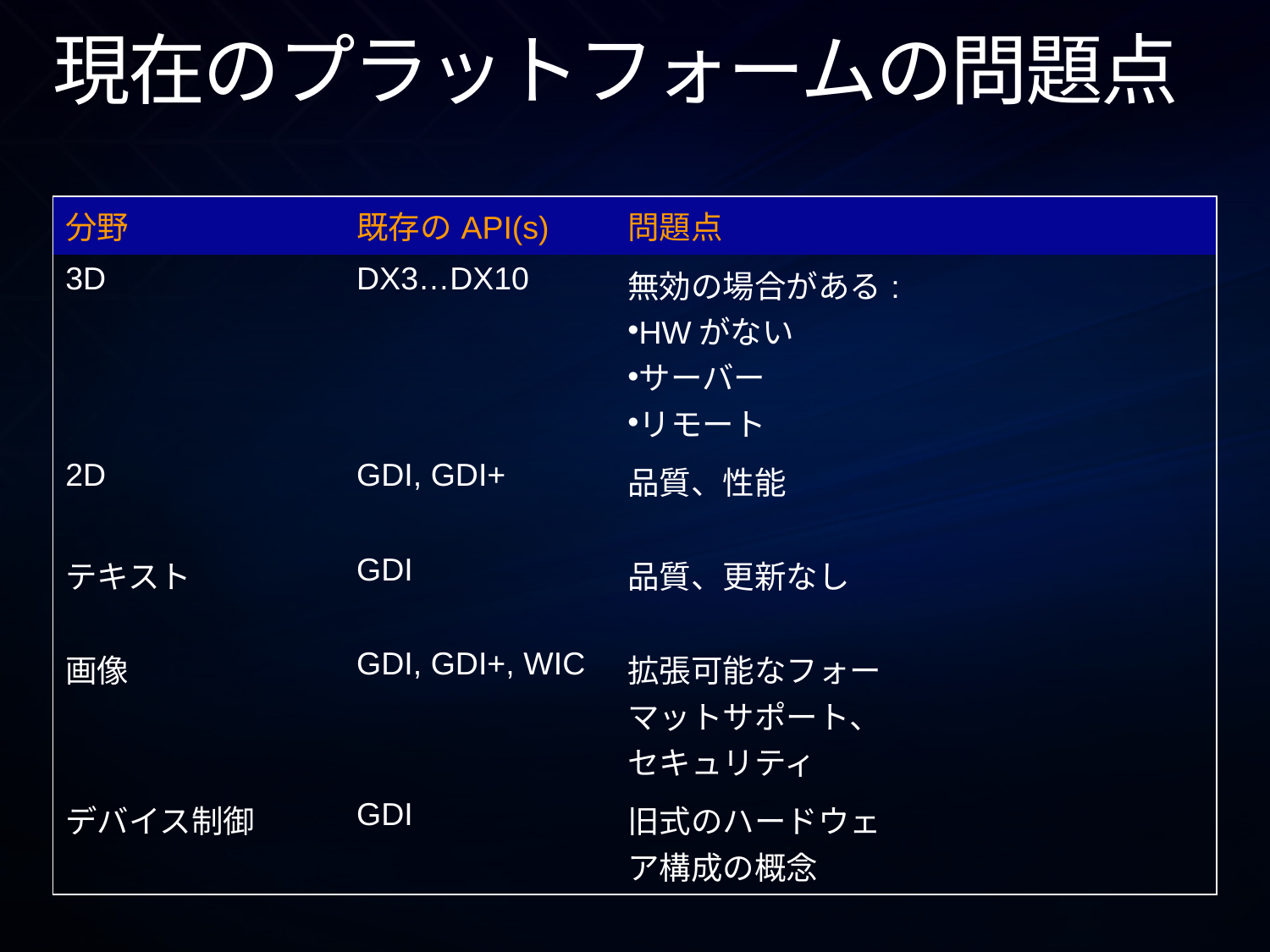

# 現在のプラットフォームの問題点
| 分野 | 既存のAPI(s) | 問題点 |  |
| --- | --- | --- | --- |
| 3D | DX3…DX10 | 無効の場合がある: HWがない サーバー リモート |  |
| 2D | GDI, GDI+ | 品質、性能 |  |
| テキスト | GDI | 品質、更新なし |  |
| 画像 | GDI, GDI+, WIC | 拡張可能なフォーマットサポート、セキュリティ |  |
| デバイス制御 | GDI | 旧式のハードウェア構成の概念 |  |